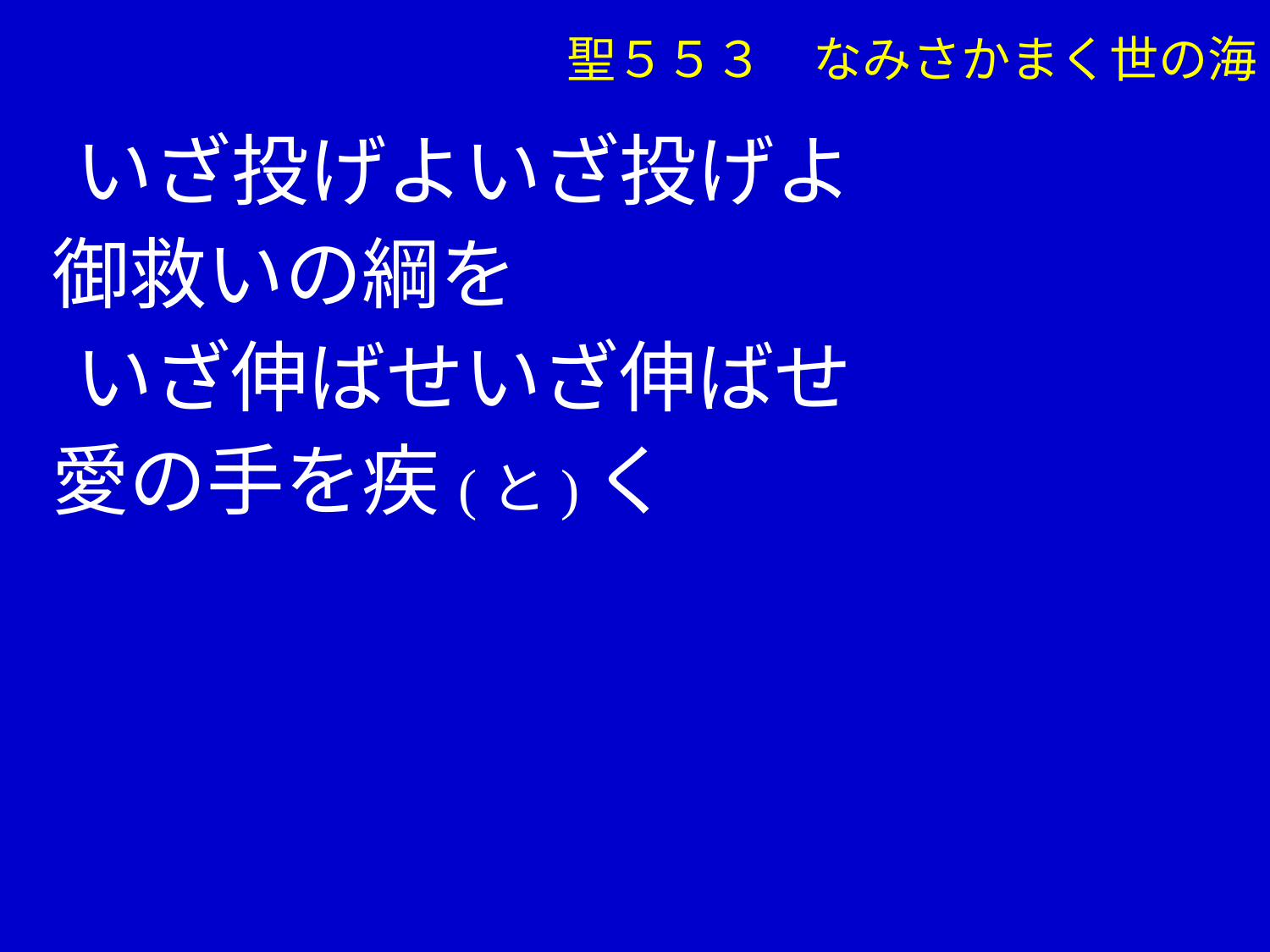

いざ投げよいざ投げよ
   御救いの綱を
　 いざ伸ばせいざ伸ばせ
   愛の手を疾(と)く
聖５５３　なみさかまく世の海